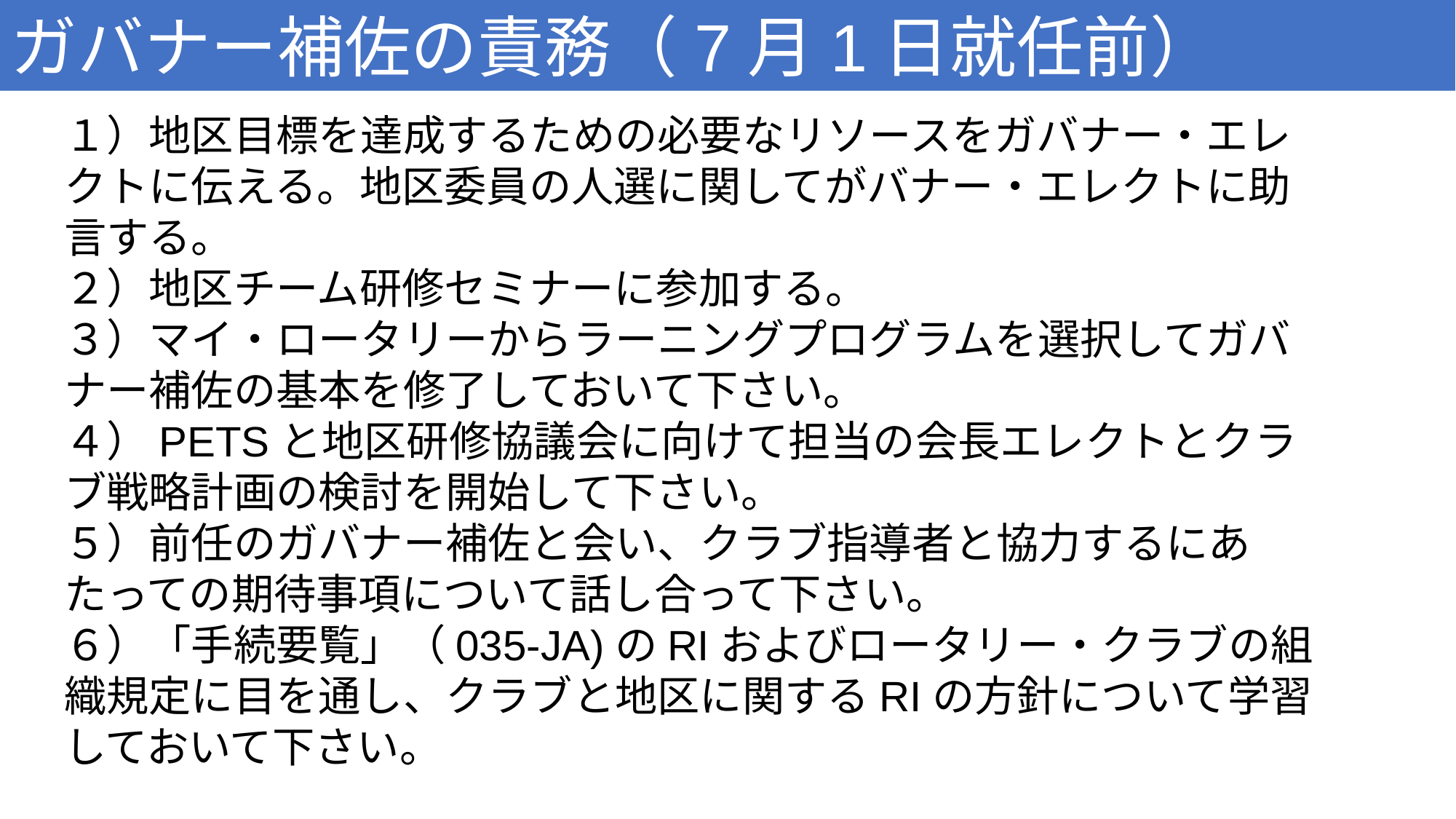

ガバナー補佐の責務（7月1日就任前）
１）地区目標を達成するための必要なリソースをガバナー・エレクトに伝える。地区委員の人選に関してがバナー・エレクトに助言する。
２）地区チーム研修セミナーに参加する。
３）マイ・ロータリーからラーニングプログラムを選択してガバナー補佐の基本を修了しておいて下さい。
４）PETSと地区研修協議会に向けて担当の会長エレクトとクラブ戦略計画の検討を開始して下さい。
５）前任のガバナー補佐と会い、クラブ指導者と協力するにあたっての期待事項について話し合って下さい。
６）「手続要覧」（035-JA)のRIおよびロータリー・クラブの組織規定に目を通し、クラブと地区に関するRIの方針について学習しておいて下さい。